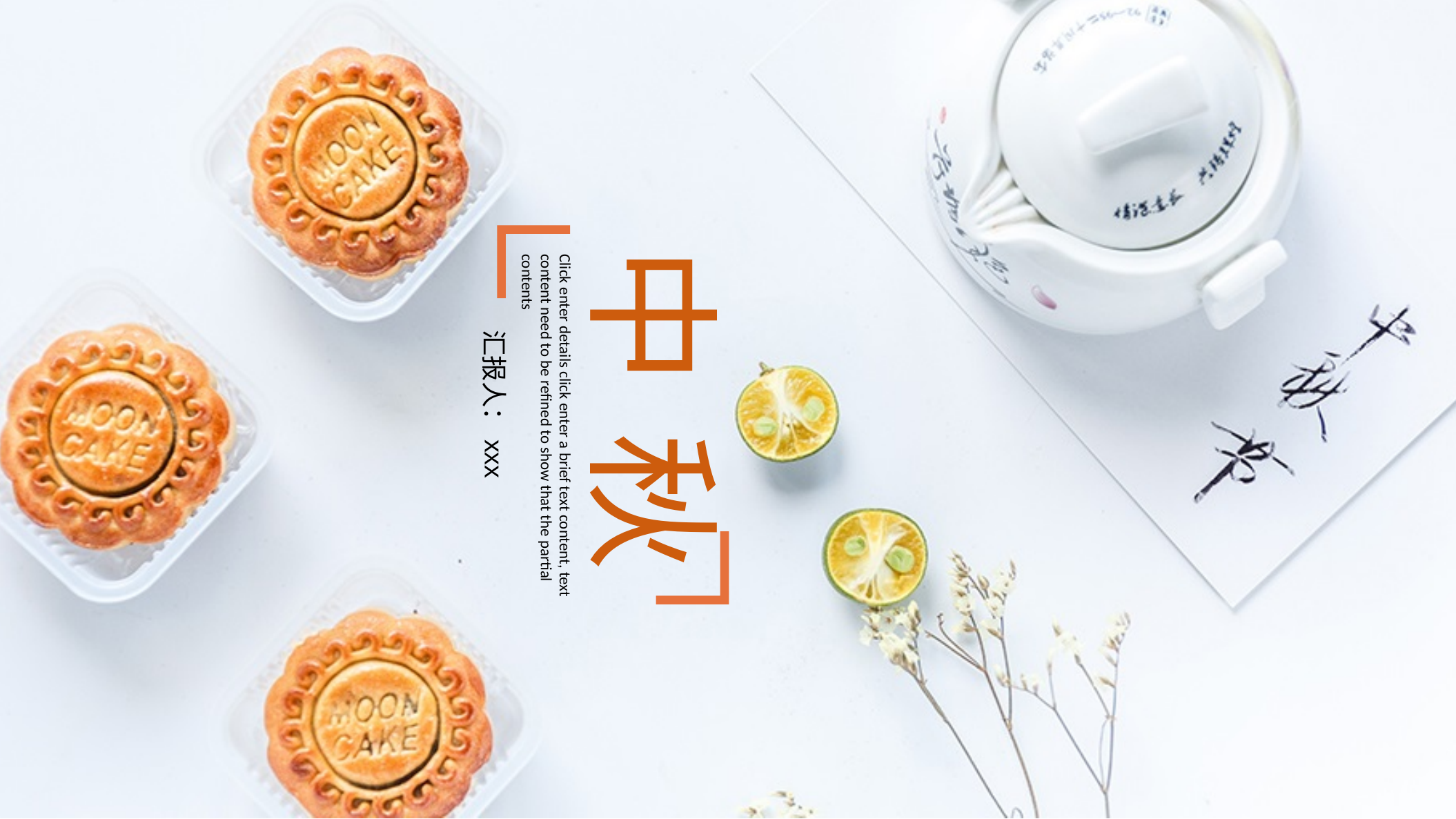

中 秋
Click enter details click enter a brief text content, text content need to be refined to show that the partial contents
汇报人：xxx